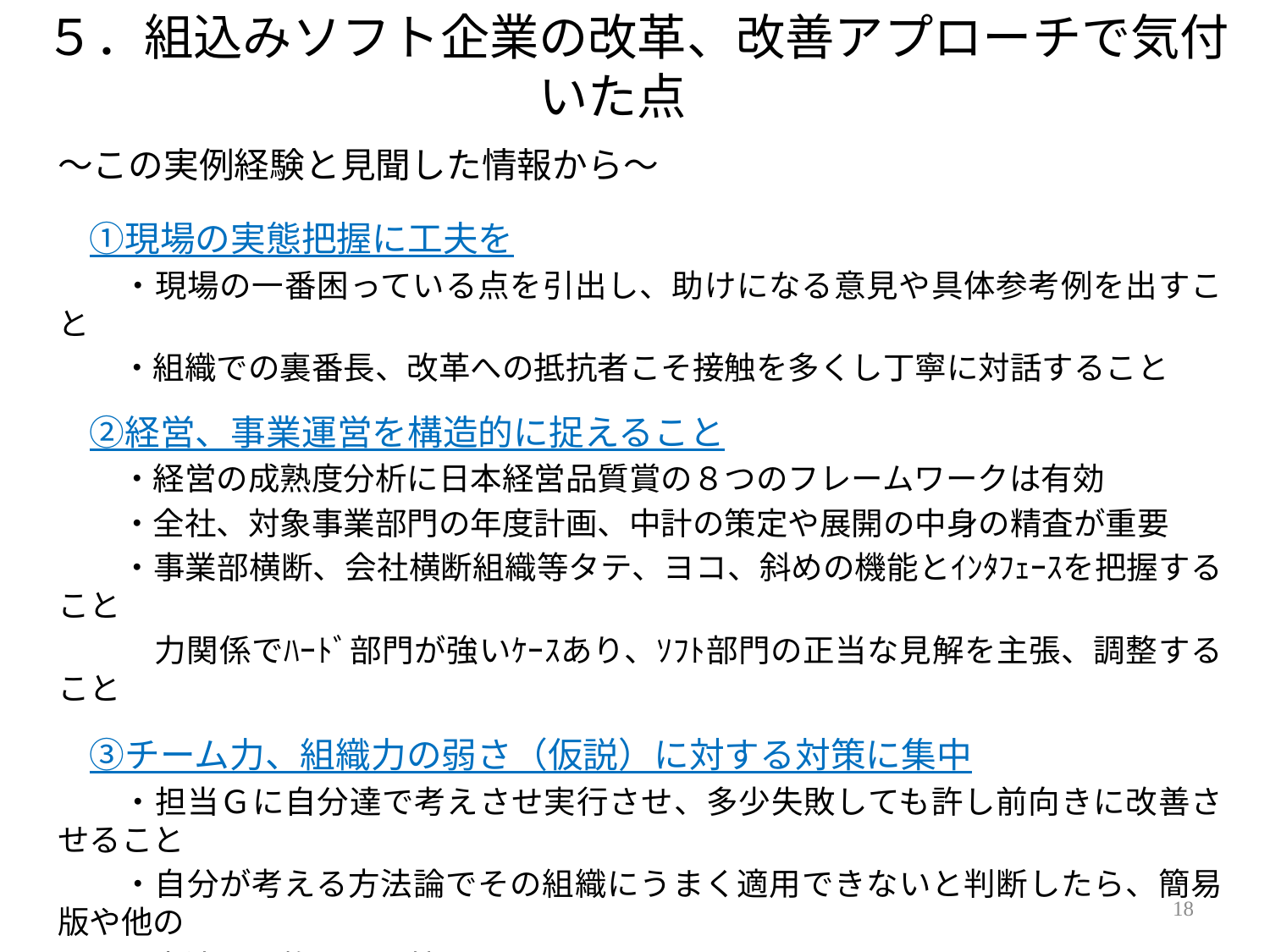

# ５．組込みソフト企業の改革、改善アプローチで気付いた点
～この実例経験と見聞した情報から～

　①現場の実態把握に工夫を
　　・現場の一番困っている点を引出し、助けになる意見や具体参考例を出すこと
　　・組織での裏番長、改革への抵抗者こそ接触を多くし丁寧に対話すること

　②経営、事業運営を構造的に捉えること
　　・経営の成熟度分析に日本経営品質賞の８つのフレームワークは有効
　　・全社、対象事業部門の年度計画、中計の策定や展開の中身の精査が重要
　　・事業部横断、会社横断組織等タテ、ヨコ、斜めの機能とｲﾝﾀﾌｪｰｽを把握すること
　　　力関係でﾊｰﾄﾞ部門が強いｹｰｽあり、ｿﾌﾄ部門の正当な見解を主張、調整すること

　③チーム力、組織力の弱さ（仮説）に対する対策に集中
　　・担当Ｇに自分達で考えさせ実行させ、多少失敗しても許し前向きに改善させること
　　・自分が考える方法論でその組織にうまく適用できないと判断したら、簡易版や他の
　　　方法に柔軟に切り替えること

　④迷ったら、（自分を含めて、）中期計画のロードマップに戻り見せること

18